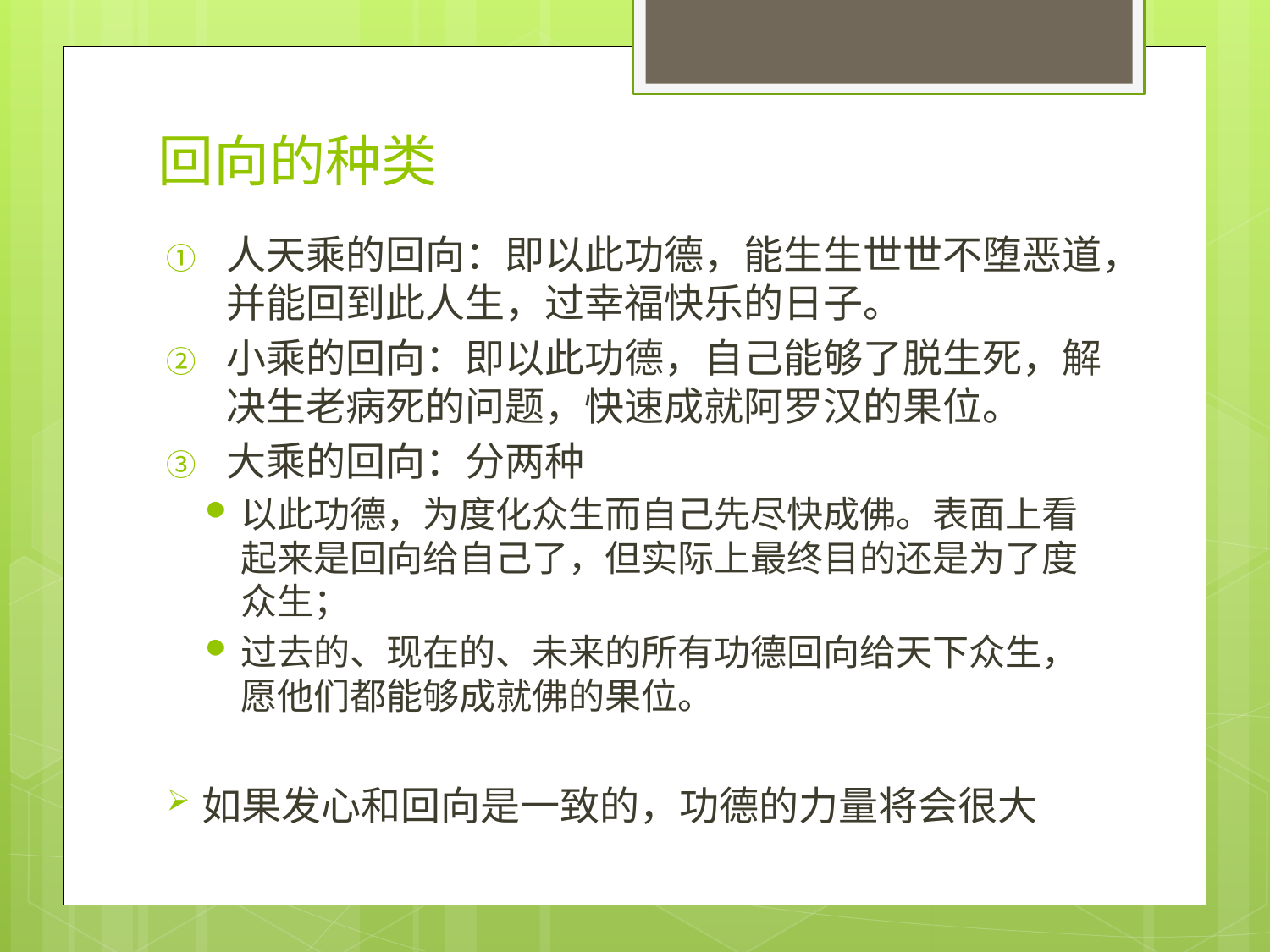

# 回向的种类
人天乘的回向：即以此功德，能生生世世不堕恶道，并能回到此人生，过幸福快乐的日子。
小乘的回向：即以此功德，自己能够了脱生死，解决生老病死的问题，快速成就阿罗汉的果位。
大乘的回向：分两种
以此功德，为度化众生而自己先尽快成佛。表面上看起来是回向给自己了，但实际上最终目的还是为了度众生；
过去的、现在的、未来的所有功德回向给天下众生，愿他们都能够成就佛的果位。

如果发心和回向是一致的，功德的力量将会很大